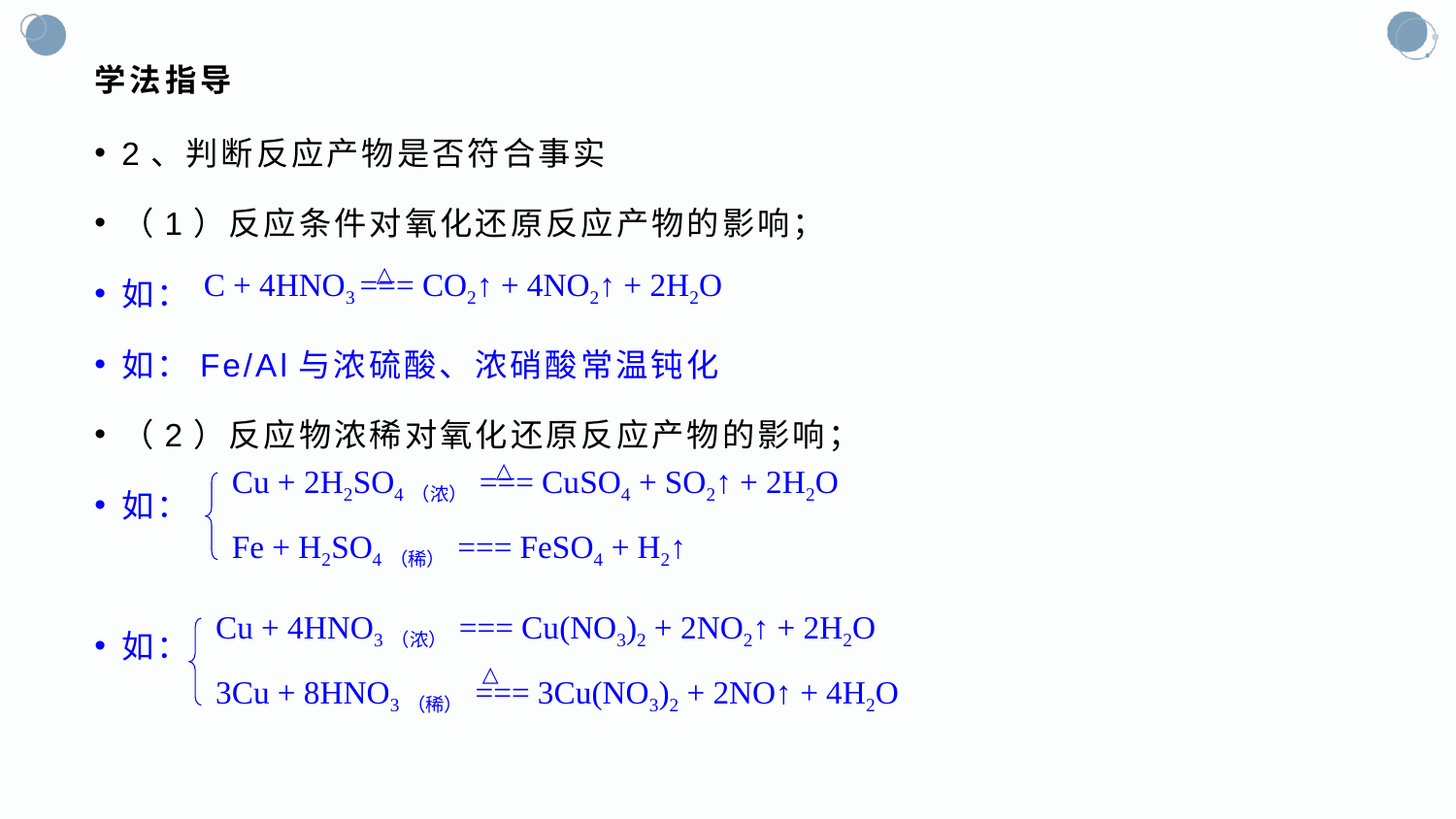

# 学法指导
2、判断反应产物是否符合事实
（1）反应条件对氧化还原反应产物的影响；
如：
如：Fe/Al与浓硫酸、浓硝酸常温钝化
（2）反应物浓稀对氧化还原反应产物的影响；
如：

如：

△
C + 4HNO3 === CO2↑ + 4NO2↑ + 2H2O
△
Cu + 2H2SO4（浓） === CuSO4 + SO2↑ + 2H2O

Fe + H2SO4（稀） === FeSO4 + H2↑
Cu + 4HNO3（浓） === Cu(NO3)2 + 2NO2↑ + 2H2O

3Cu + 8HNO3（稀） === 3Cu(NO3)2 + 2NO↑ + 4H2O
△